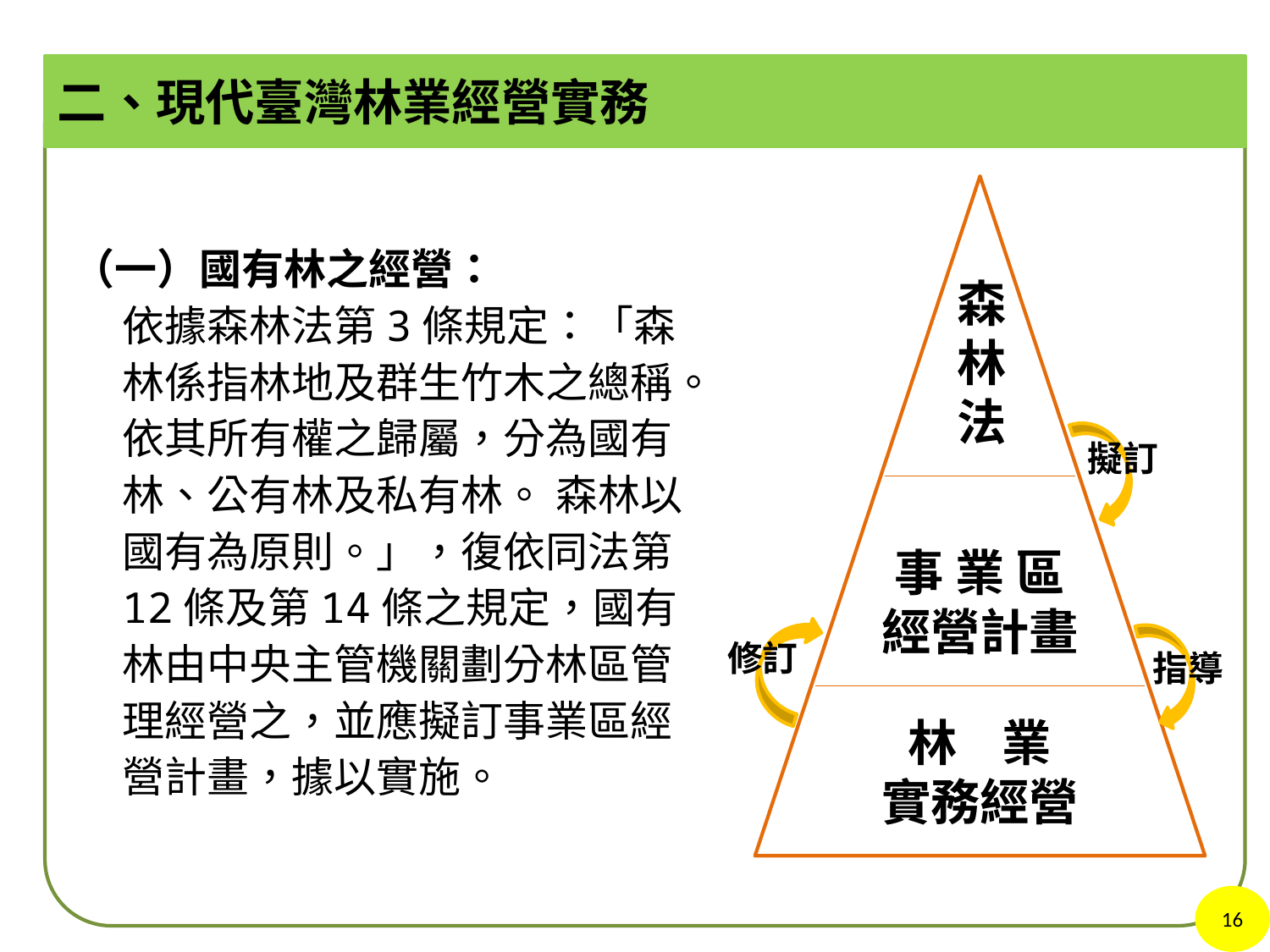

（一）國有林之經營：
依據森林法第3條規定：「森林係指林地及群生竹木之總稱。依其所有權之歸屬，分為國有林、公有林及私有林。 森林以國有為原則。」，復依同法第12條及第14條之規定，國有林由中央主管機關劃分林區管理經營之，並應擬訂事業區經營計畫，據以實施。

二、現代臺灣林業經營實務

森林法

擬訂
事 業 區
經營計畫

修訂
指導

林    業
實務經營
16